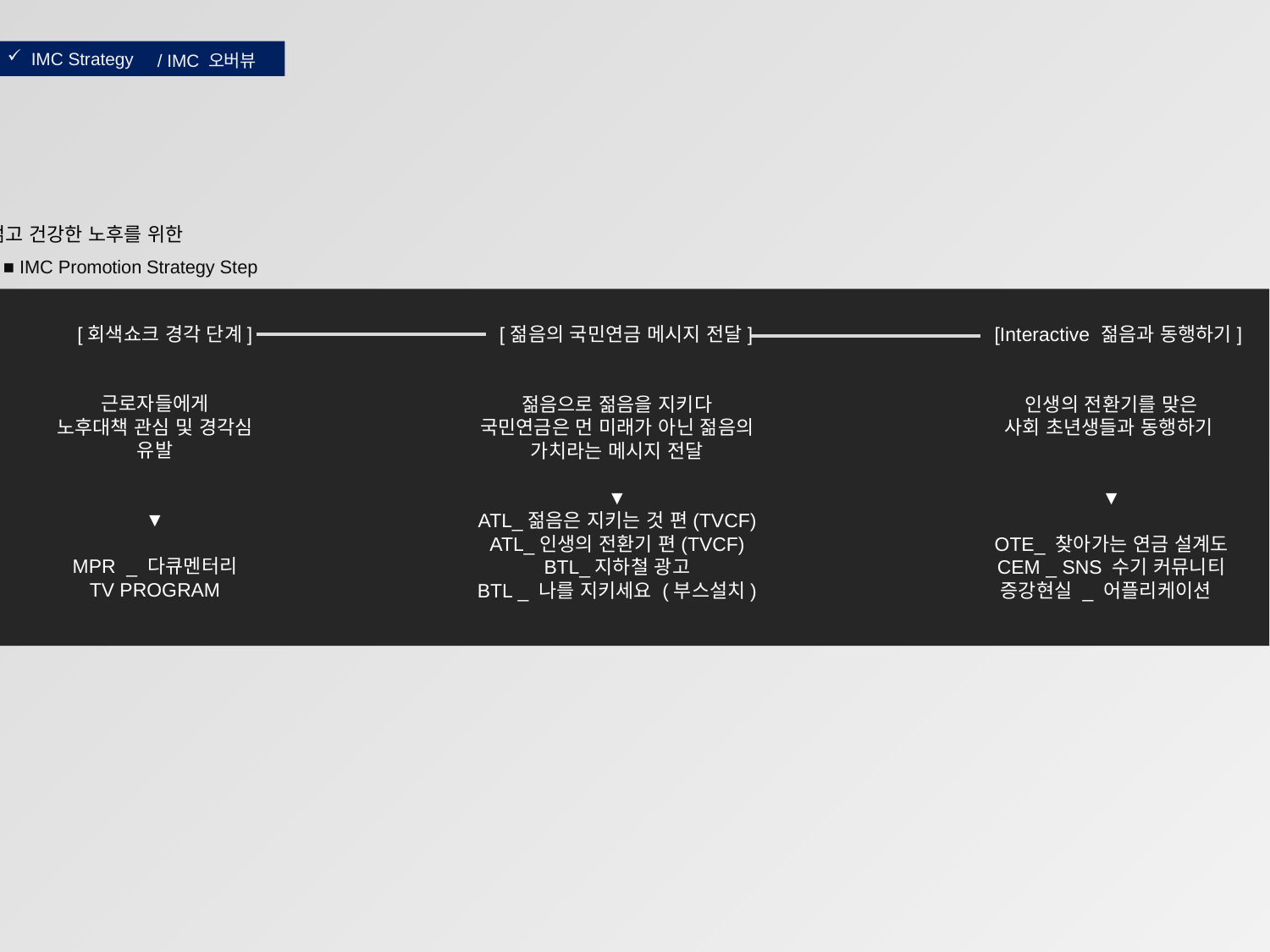

IMC Strategy
/ IMC 오버뷰
젊고 건강한 노후를 위한
■ IMC Promotion Strategy Step

[회색쇼크 경각 단계]                                             [젊음의 국민연금 메시지 전달]                                            [Interactive 젊음과 동행하기]
근로자들에게
노후대책 관심 및 경각심 유발

▼

MPR  _ 다큐멘터리
TV PROGRAM
젊음으로 젊음을 지키다
국민연금은 먼 미래가 아닌 젊음의 가치라는 메시지 전달

▼
ATL_젊음은 지키는 것 편(TVCF)
ATL_인생의 전환기 편(TVCF)
BTL_지하철 광고
BTL _ 나를 지키세요 (부스설치)

인생의 전환기를 맞은
사회 초년생들과 동행하기

▼

OTE_ 찾아가는 연금 설계도
CEM _ SNS 수기 커뮤니티
증강현실 _ 어플리케이션